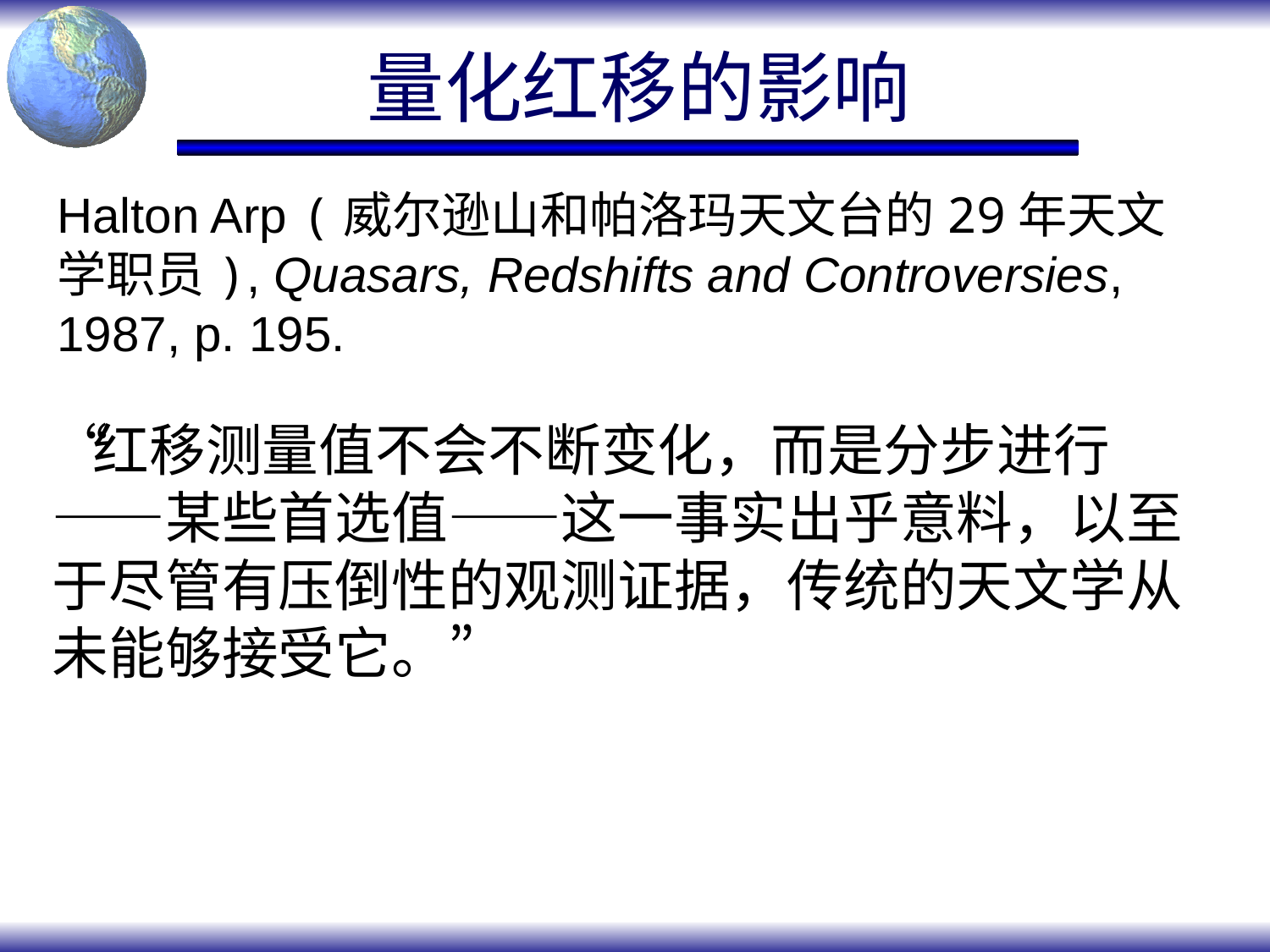

# 量化红移的影响
Halton Arp (威尔逊山和帕洛玛天文台的29年天文学职员), Quasars, Redshifts and Controversies, 1987, p. 195.
“红移测量值不会不断变化，而是分步进行——某些首选值——这一事实出乎意料，以至于尽管有压倒性的观测证据，传统的天文学从未能够接受它。”